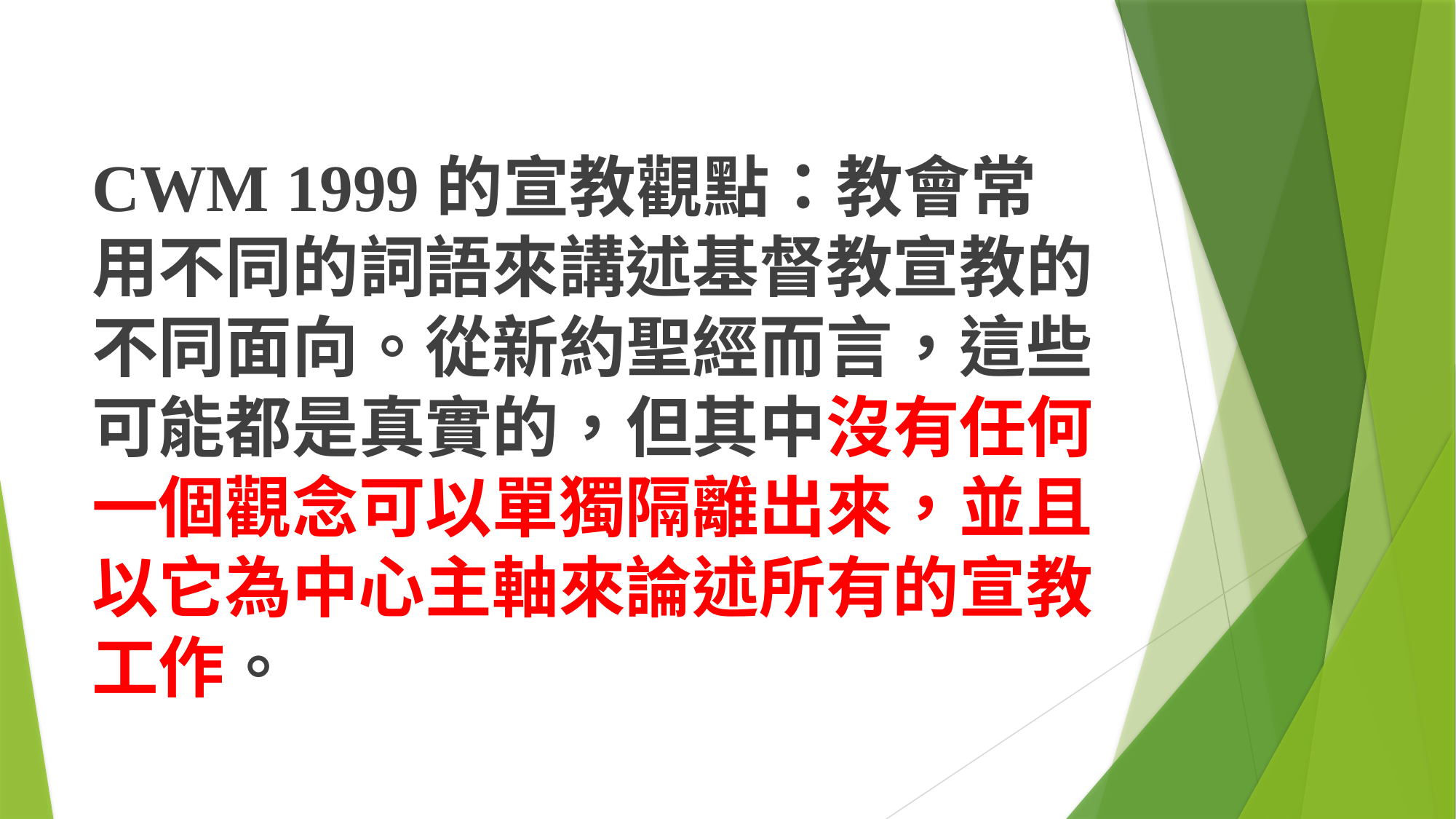

#
CWM 1999的宣教觀點：教會常用不同的詞語來講述基督教宣教的不同面向。從新約聖經而言，這些可能都是真實的，但其中沒有任何一個觀念可以單獨隔離出來，並且以它為中心主軸來論述所有的宣教工作。